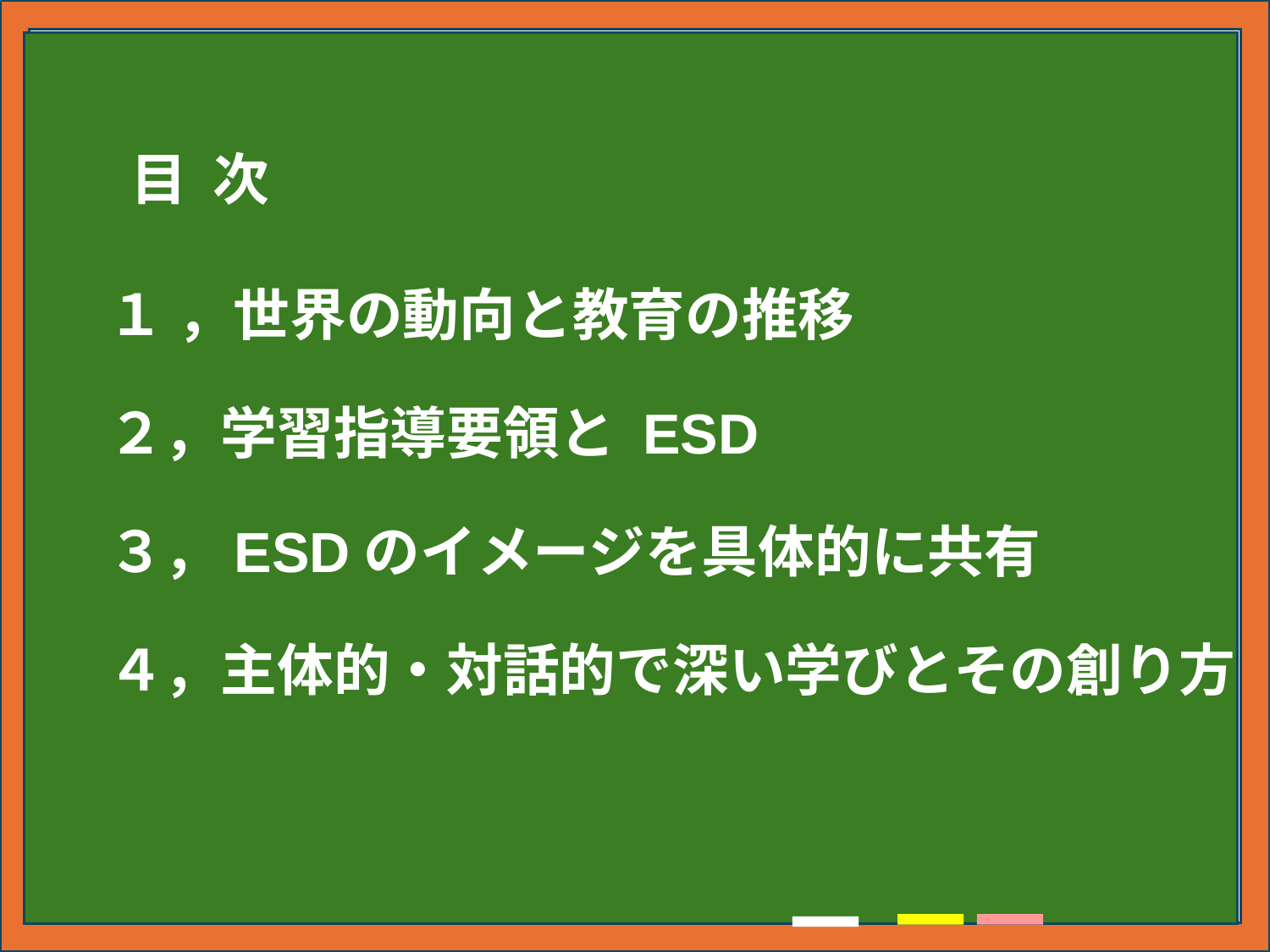

目  次

　１ ，世界の動向と教育の推移

　２，学習指導要領と ESD

　３，ESDのイメージを具体的に共有

　４，主体的・対話的で深い学びとその創り方